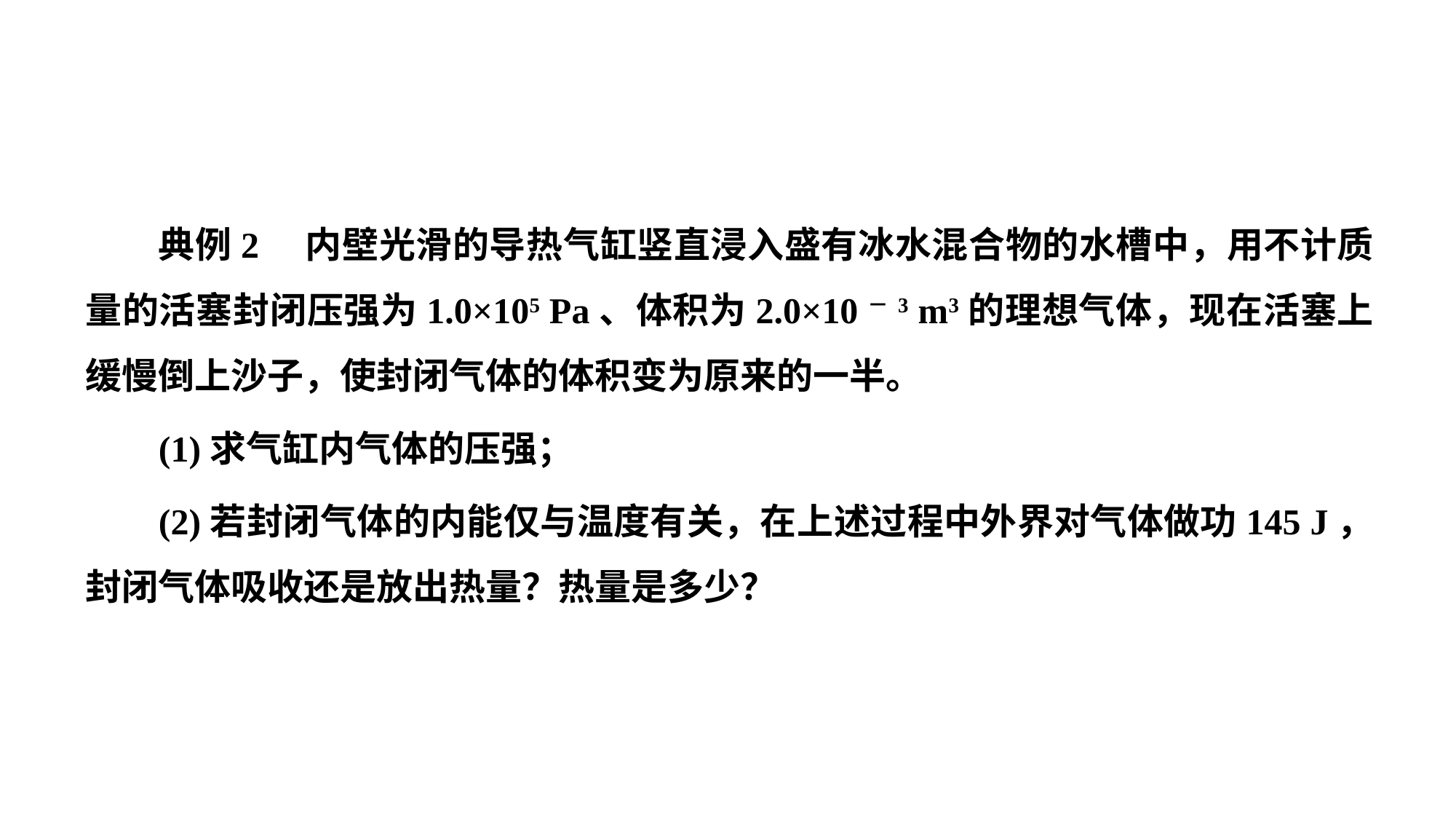

典例2　内壁光滑的导热气缸竖直浸入盛有冰水混合物的水槽中，用不计质量的活塞封闭压强为1.0×105 Pa、体积为2.0×10－3 m3的理想气体，现在活塞上缓慢倒上沙子，使封闭气体的体积变为原来的一半。
(1)求气缸内气体的压强；
(2)若封闭气体的内能仅与温度有关，在上述过程中外界对气体做功145 J，封闭气体吸收还是放出热量？热量是多少？